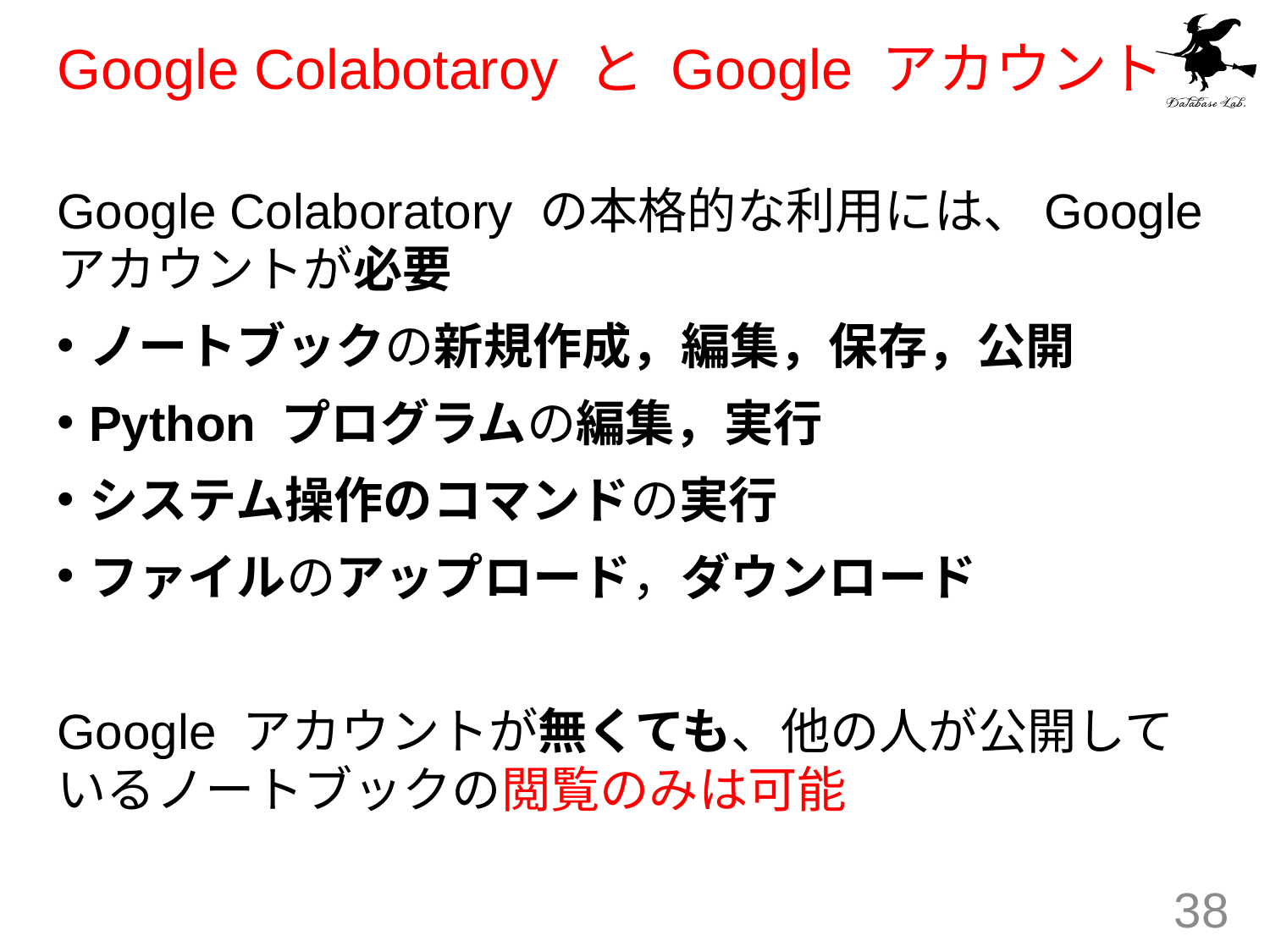

# Google Colabotaroy と Google アカウント
Google Colaboratory の本格的な利用には、Google アカウントが必要
ノートブックの新規作成，編集，保存，公開
Python プログラムの編集，実行
システム操作のコマンドの実行
ファイルのアップロード，ダウンロード

Google アカウントが無くても、他の人が公開しているノートブックの閲覧のみは可能
38